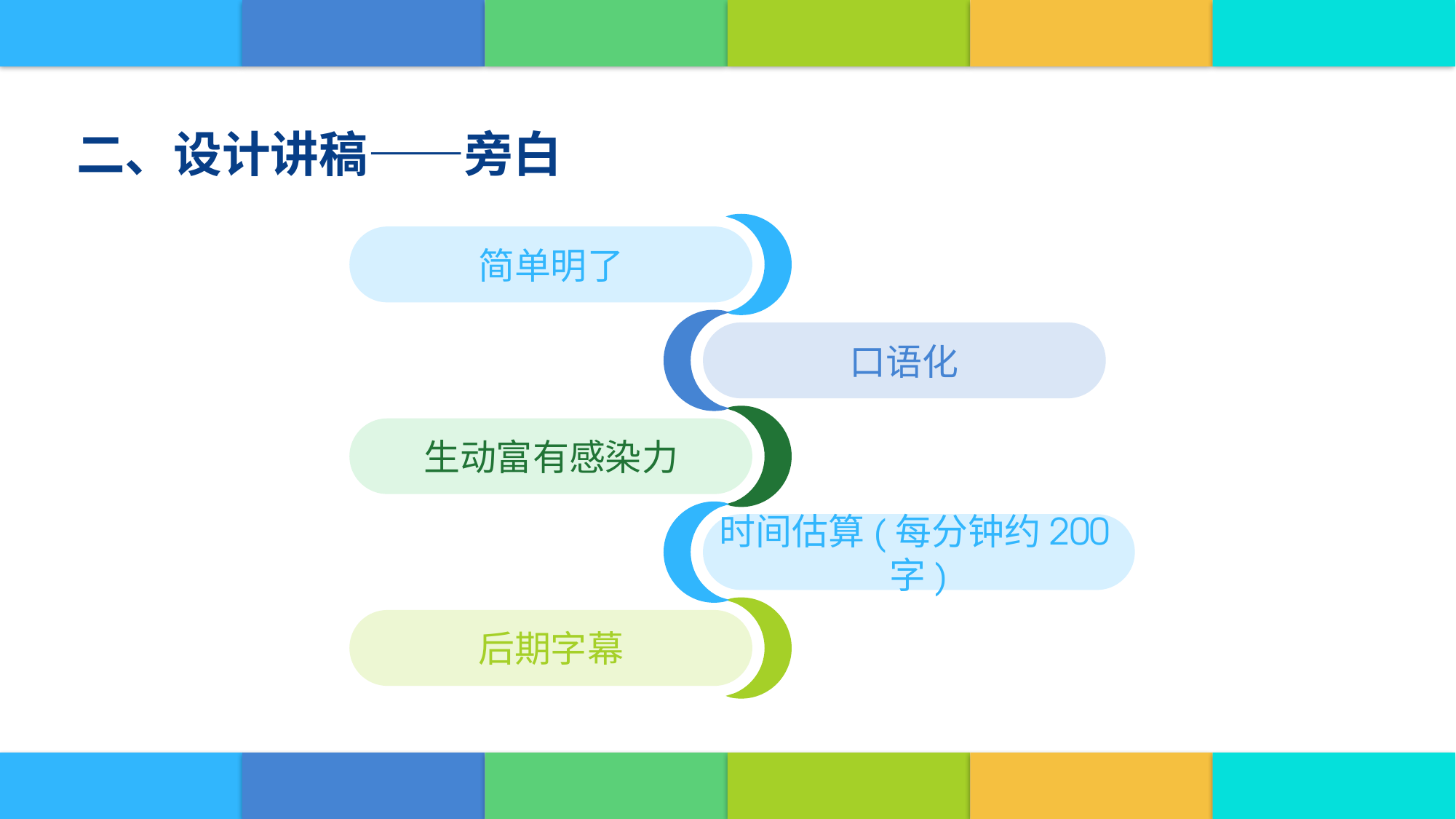

二、设计讲稿——旁白

简单明了

口语化

生动富有感染力

时间估算(每分钟约200字)

后期字幕